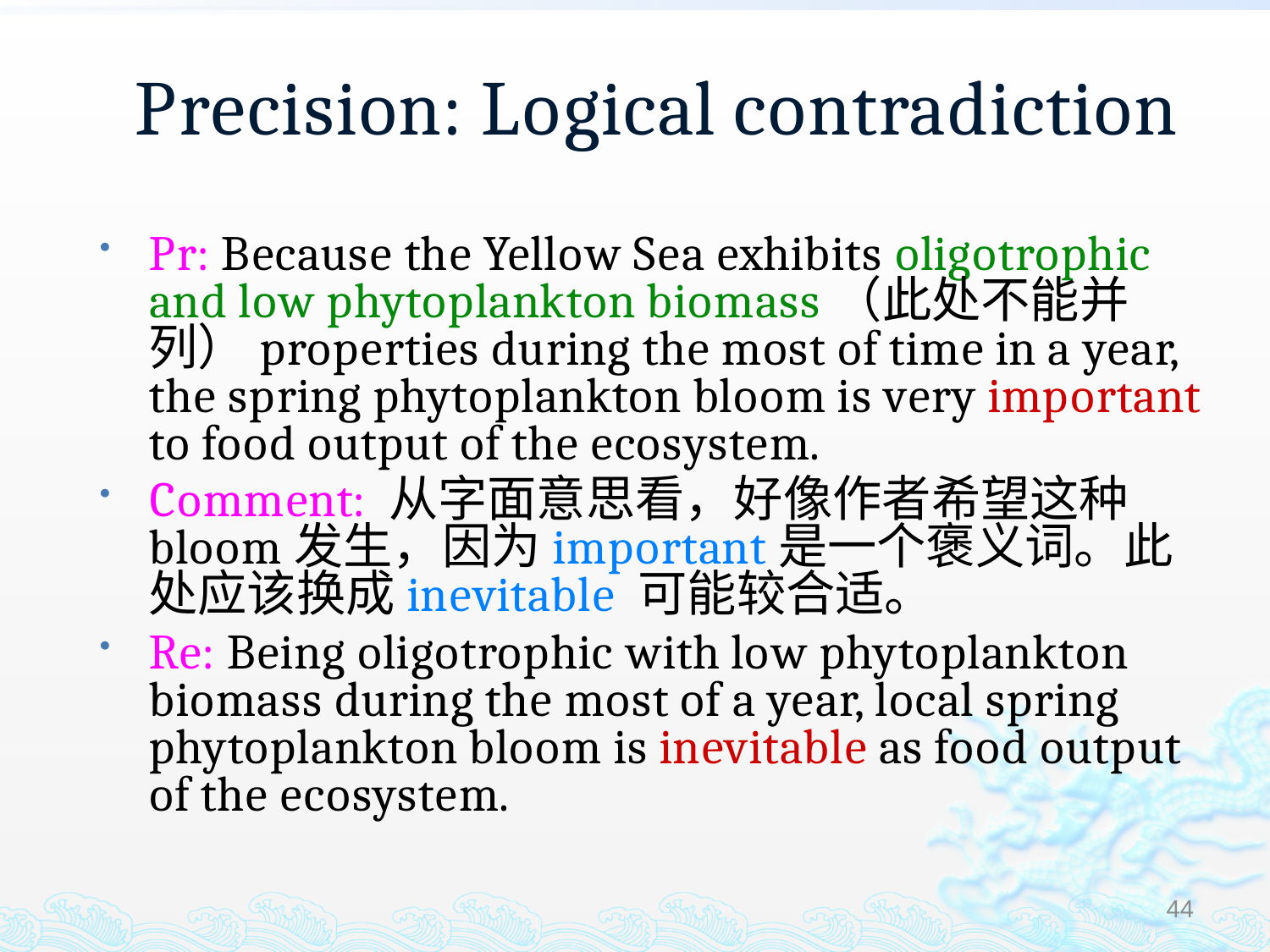

# Precision: Logical contradiction
Pr: Because the Yellow Sea exhibits oligotrophic and low phytoplankton biomass（此处不能并列）properties during the most of time in a year, the spring phytoplankton bloom is very important to food output of the ecosystem.
Comment: 从字面意思看，好像作者希望这种bloom发生，因为important是一个褒义词。此处应该换成inevitable 可能较合适。
Re: Being oligotrophic with low phytoplankton biomass during the most of a year, local spring phytoplankton bloom is inevitable as food output of the ecosystem.
44